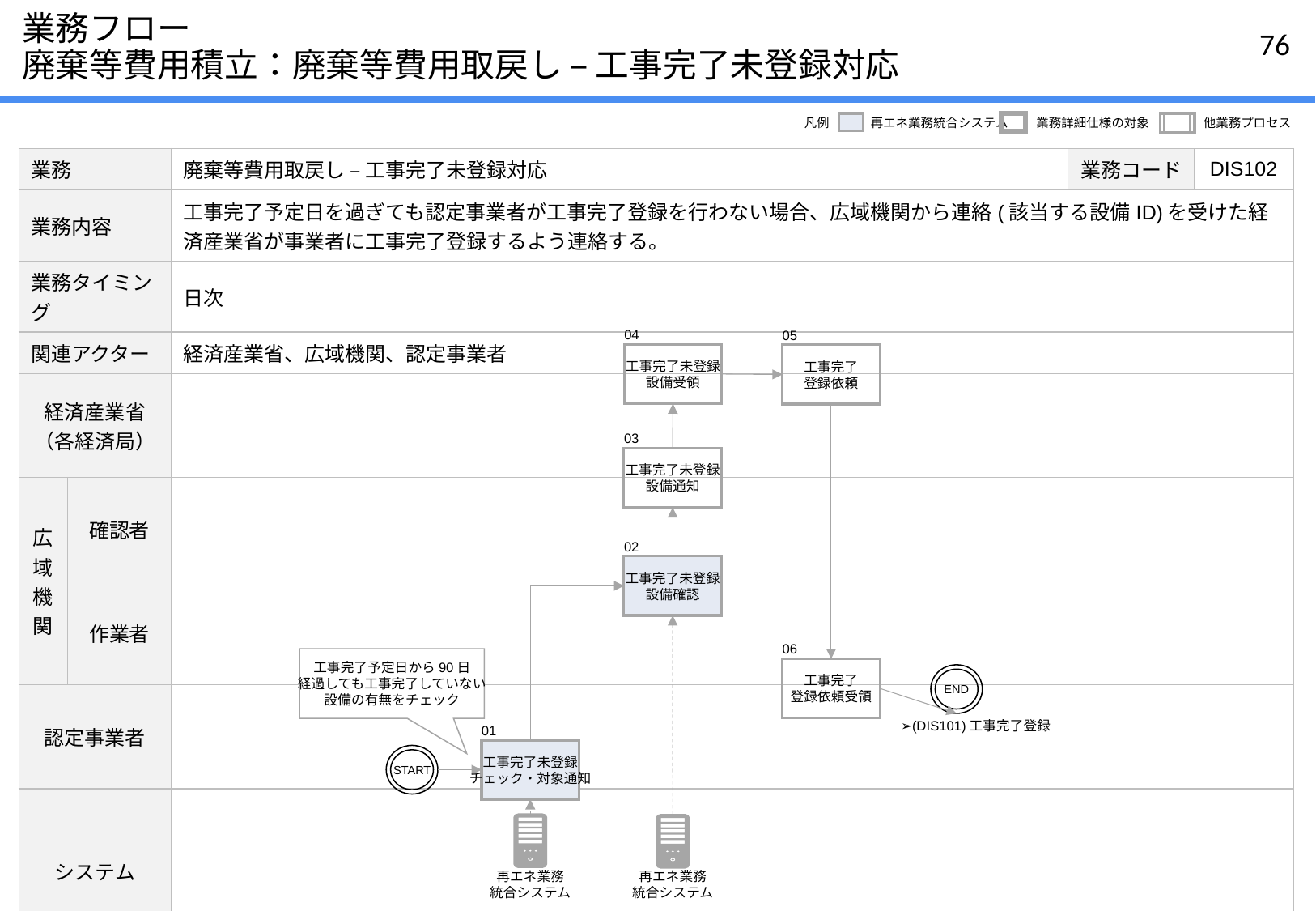

# 業務フロー 廃棄等費用積立：廃棄等費用取戻し – 工事完了未登録対応
凡例
再エネ業務統合システム
業務詳細仕様の対象
他業務プロセス

| 業務 |  | 廃棄等費用取戻し – 工事完了未登録対応 | 業務コード | DIS102 |
| --- | --- | --- | --- | --- |
| 業務内容 |  | 工事完了予定日を過ぎても認定事業者が工事完了登録を行わない場合、広域機関から連絡(該当する設備ID)を受けた経済産業省が事業者に工事完了登録するよう連絡する。 |  |  |
| 業務タイミング |  | 日次 |  |  |
| 関連アクター |  | 経済産業省、広域機関、認定事業者 |  |  |
| 経済産業省 （各経済局） |  |  |  |  |
| 広域機関 | 確認者 |  |  |  |
|  | 作業者 |  |  |  |
| 認定事業者 |  |  |  |  |
| システム |  |  |  |  |
04
工事完了未登録
設備受領
05
工事完了
登録依頼
03
工事完了未登録
設備通知
02
工事完了未登録
設備確認
06
工事完了
登録依頼受領
工事完了予定日から90日
経過しても工事完了していない
設備の有無をチェック
END
➢(DIS101)工事完了登録
01
工事完了未登録
チェック・対象通知
START

再エネ業務
統合システム
再エネ業務
統合システム